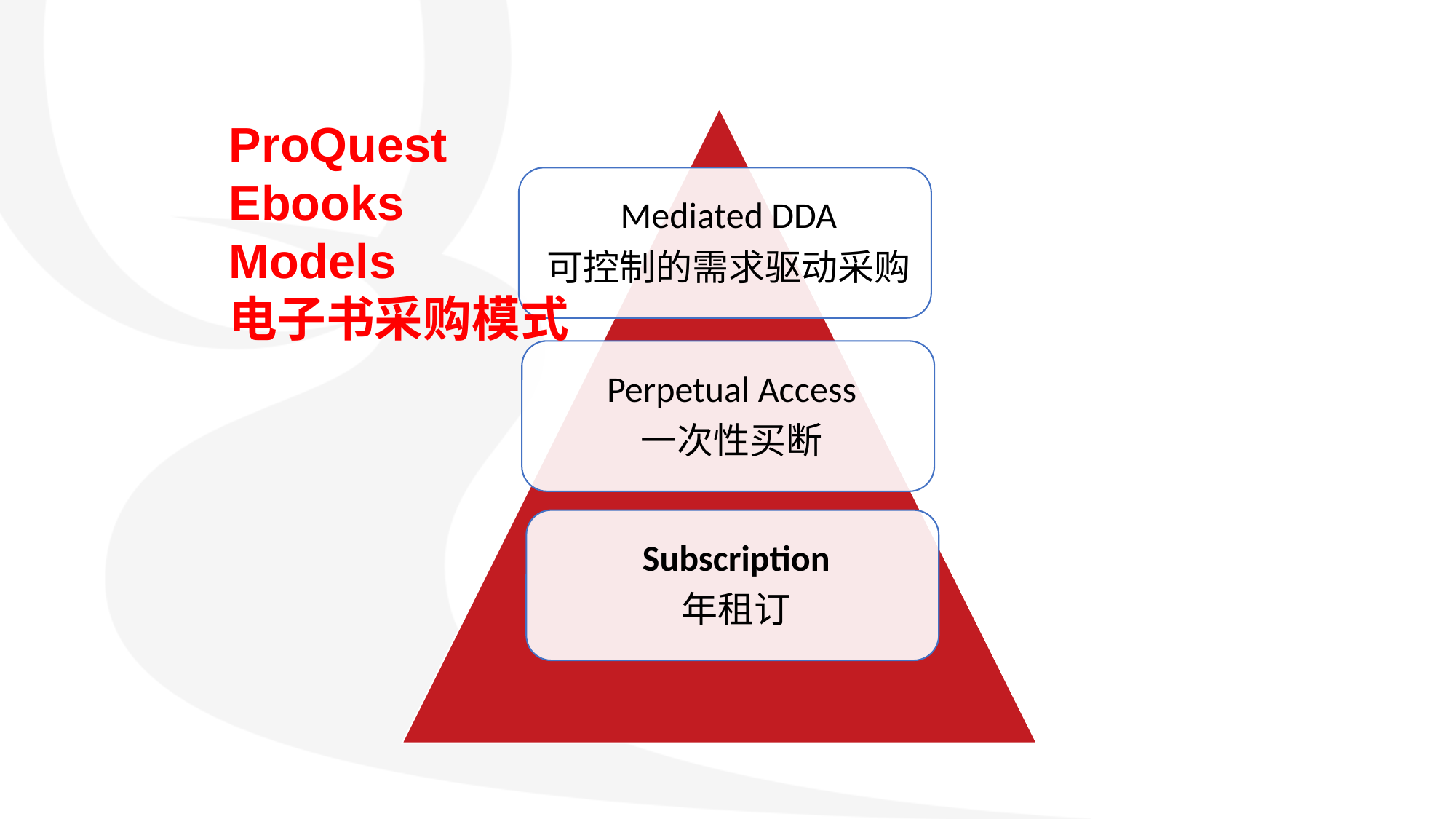

ProQuest Ebooks Models
电子书采购模式

Mediated DDA
可控制的需求驱动采购
Perpetual Access
一次性买断
Subscription
年租订